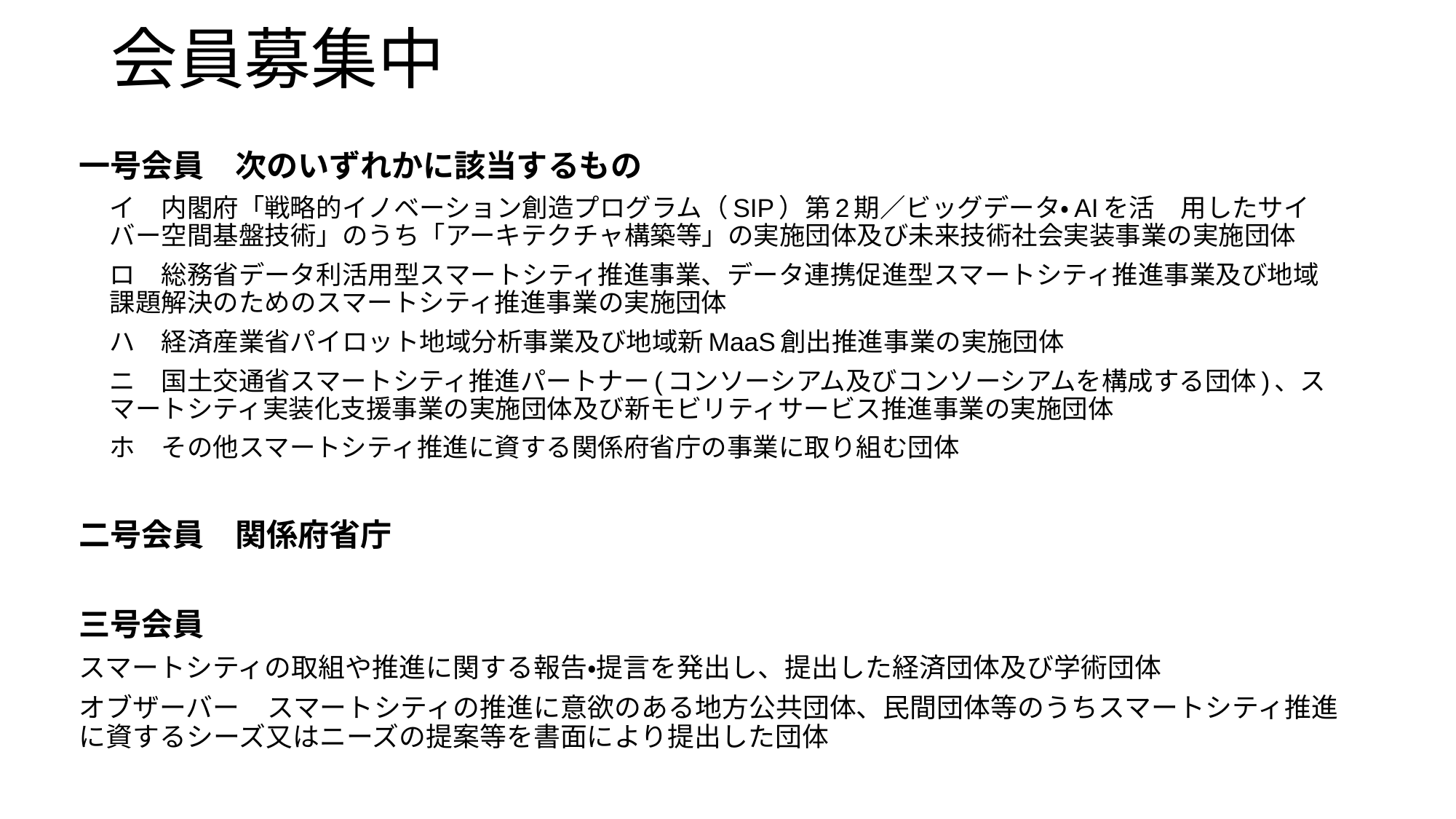

# 会員募集中

一号会員　次のいずれかに該当するもの
イ　内閣府「戦略的イノベーション創造プログラム（SIP）第2期／ビッグデータ・AIを活　用したサイバー空間基盤技術」のうち「アーキテクチャ構築等」の実施団体及び未来技術社会実装事業の実施団体
ロ　総務省データ利活用型スマートシティ推進事業、データ連携促進型スマートシティ推進事業及び地域課題解決のためのスマートシティ推進事業の実施団体
ハ　経済産業省パイロット地域分析事業及び地域新MaaS創出推進事業の実施団体
ニ　国土交通省スマートシティ推進パートナー(コンソーシアム及びコンソーシアムを構成する団体)、スマートシティ実装化支援事業の実施団体及び新モビリティサービス推進事業の実施団体
ホ　その他スマートシティ推進に資する関係府省庁の事業に取り組む団体

二号会員　関係府省庁

三号会員
スマートシティの取組や推進に関する報告・提言を発出し、提出した経済団体及び学術団体
オブザーバー　スマートシティの推進に意欲のある地方公共団体、民間団体等のうちスマートシティ推進に資するシーズ又はニーズの提案等を書面により提出した団体